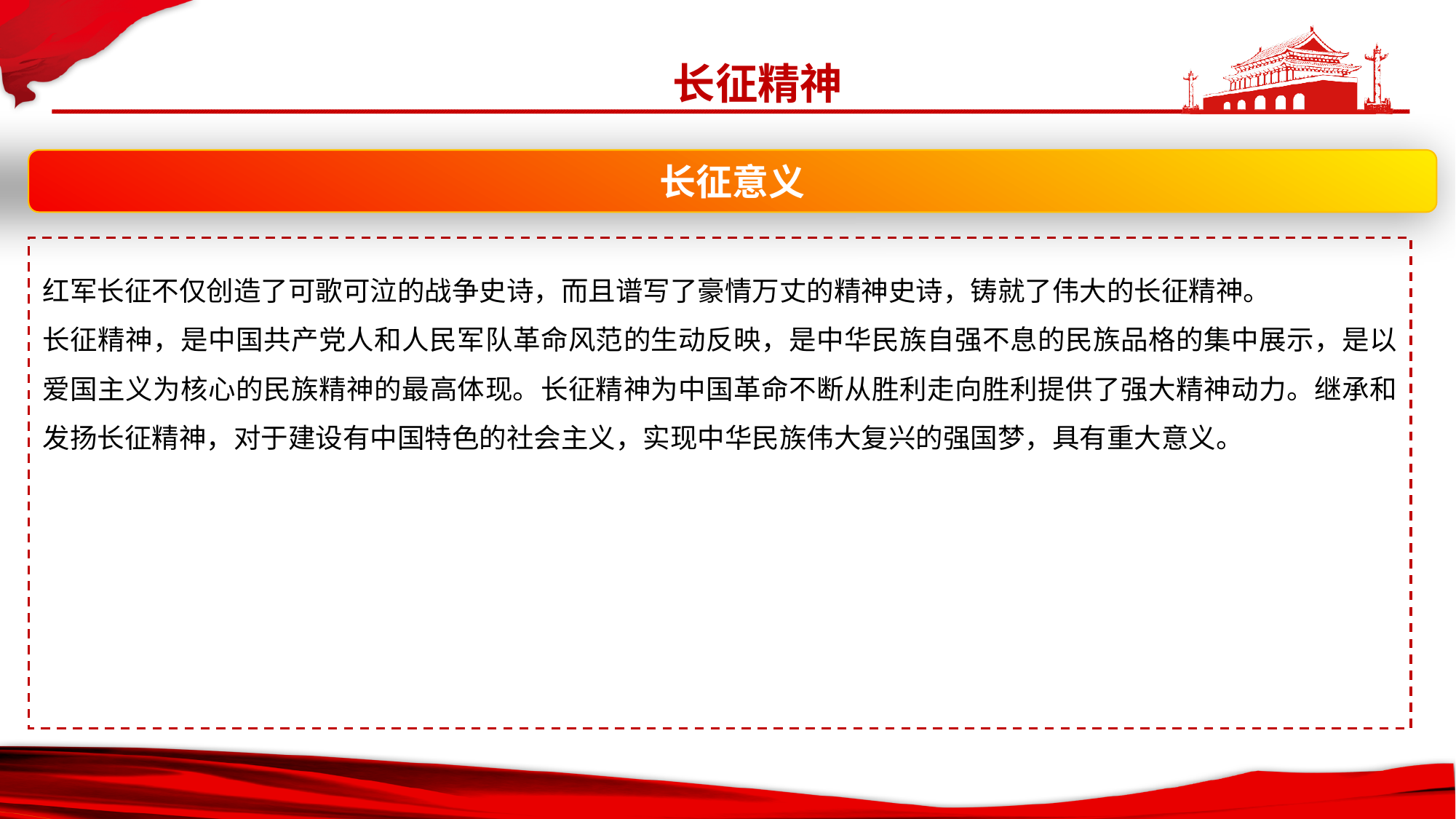

长征精神
长征意义

红军长征不仅创造了可歌可泣的战争史诗，而且谱写了豪情万丈的精神史诗，铸就了伟大的长征精神。
长征精神，是中国共产党人和人民军队革命风范的生动反映，是中华民族自强不息的民族品格的集中展示，是以爱国主义为核心的民族精神的最高体现。长征精神为中国革命不断从胜利走向胜利提供了强大精神动力。继承和发扬长征精神，对于建设有中国特色的社会主义，实现中华民族伟大复兴的强国梦，具有重大意义。